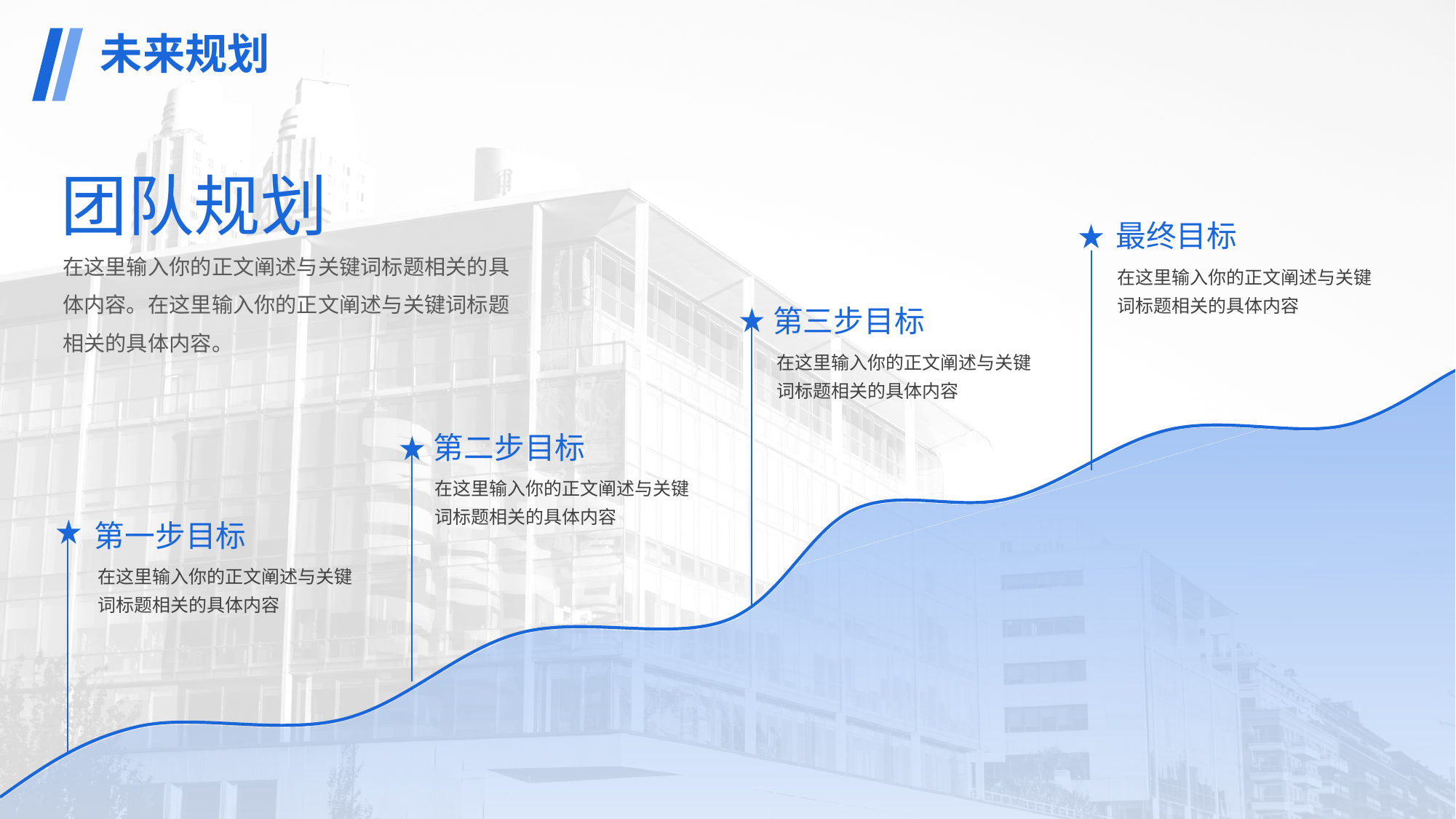

未来规划
团队规划
最终目标

在这里输入你的正文阐述与关键词标题相关的具体内容。在这里输入你的正文阐述与关键词标题相关的具体内容。
在这里输入你的正文阐述与关键词标题相关的具体内容
第三步目标

在这里输入你的正文阐述与关键词标题相关的具体内容

第二步目标

在这里输入你的正文阐述与关键词标题相关的具体内容
第一步目标

在这里输入你的正文阐述与关键词标题相关的具体内容